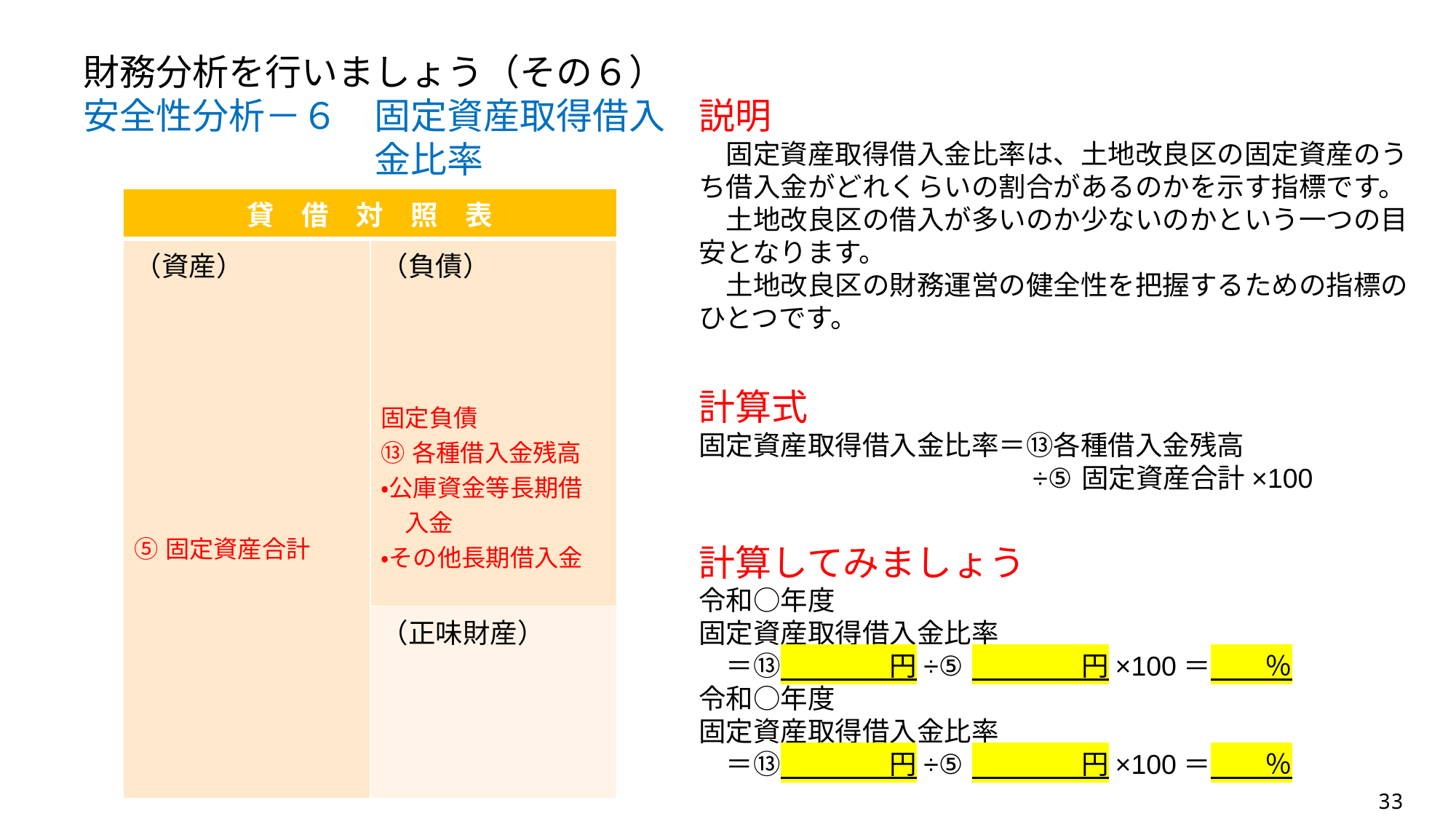

財務分析を行いましょう（その６）
安全性分析－６　固定資産取得借入
　　　　　　　　金比率
説明
　固定資産取得借入金比率は、土地改良区の固定資産のうち借入金がどれくらいの割合があるのかを示す指標です。
　土地改良区の借入が多いのか少ないのかという一つの目安となります。
　土地改良区の財務運営の健全性を把握するための指標のひとつです。
| 貸　借　対　照　表 |  |
| --- | --- |
| （資産） ⑤固定資産合計 | （負債） 固定負債 ⑬各種借入金残高 ・公庫資金等長期借 　入金 ・その他長期借入金 |
|  | （正味財産） |
計算式
固定資産取得借入金比率＝⑬各種借入金残高
　　　　　　　　　　　　÷⑤固定資産合計×100
計算してみましょう
令和○年度
固定資産取得借入金比率
　＝⑬　　　　円÷⑤　　　　円×100＝　　％
令和○年度
固定資産取得借入金比率
　＝⑬　　　　円÷⑤　　　　円×100＝　　％
33